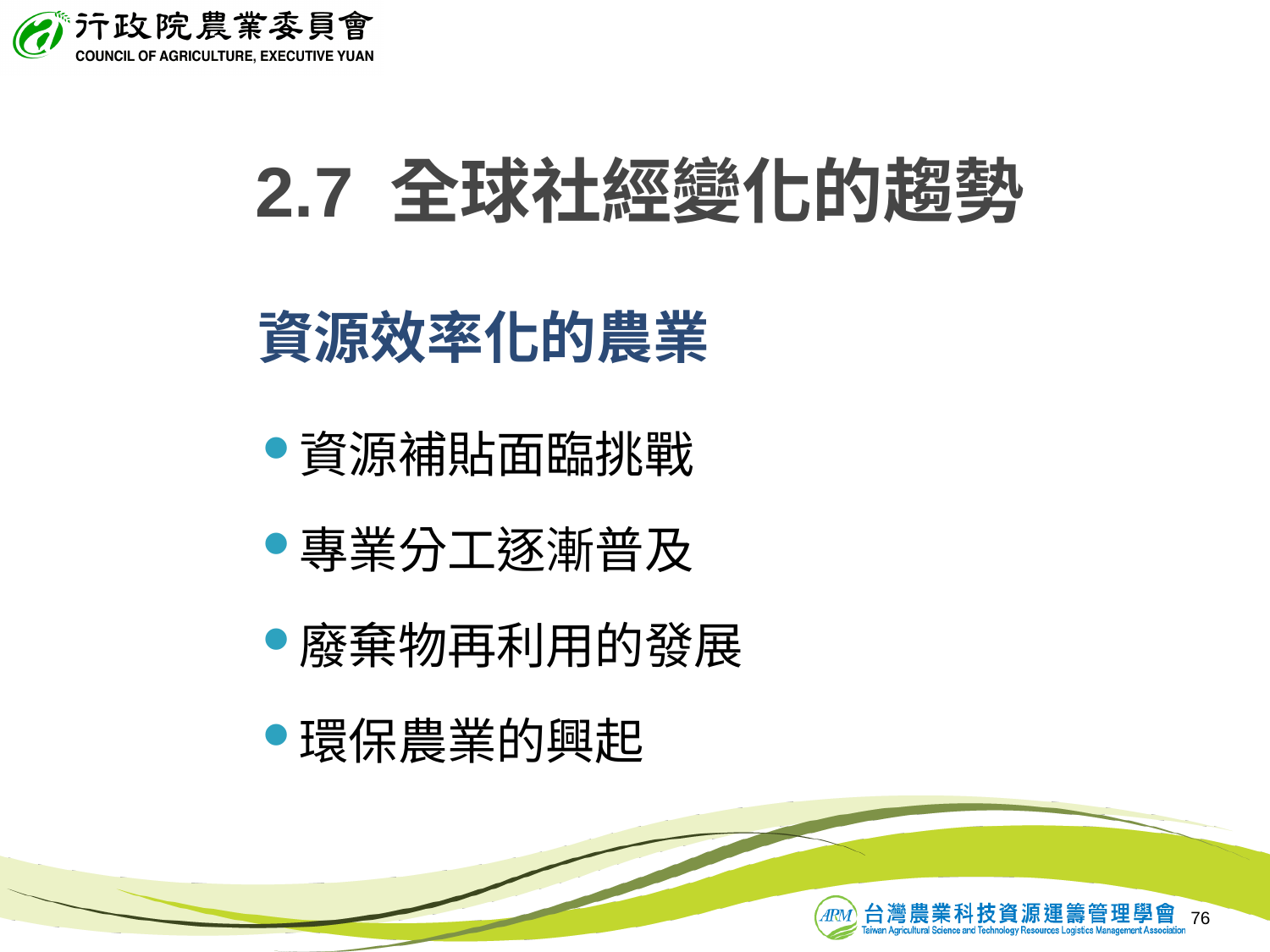

2.7 全球社經變化的趨勢
資源效率化的農業
資源補貼面臨挑戰
專業分工逐漸普及
廢棄物再利用的發展
環保農業的興起
76